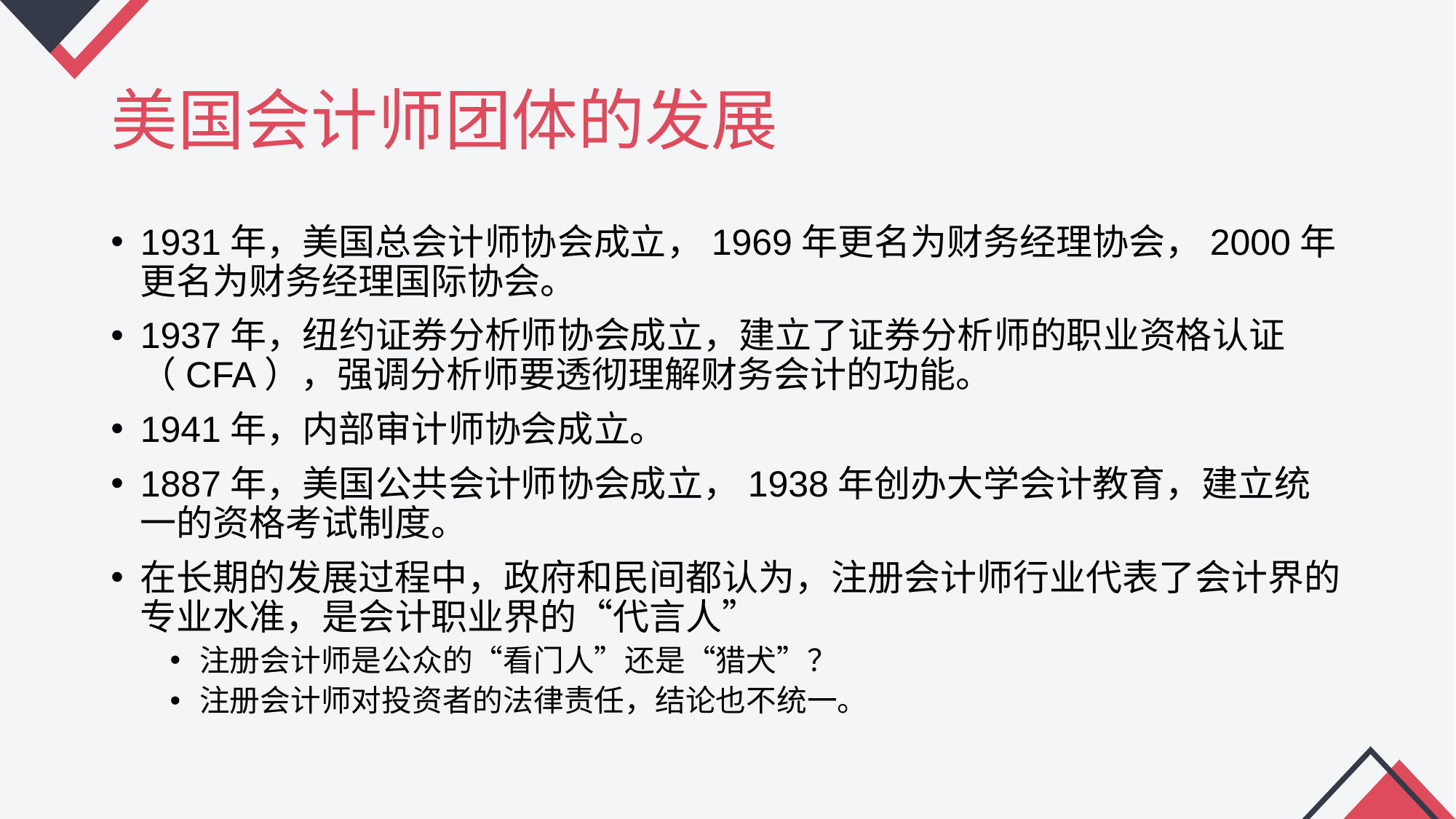

# 美国会计师团体的发展
1931年，美国总会计师协会成立，1969年更名为财务经理协会，2000年更名为财务经理国际协会。
1937年，纽约证券分析师协会成立，建立了证券分析师的职业资格认证（CFA），强调分析师要透彻理解财务会计的功能。
1941年，内部审计师协会成立。
1887年，美国公共会计师协会成立，1938年创办大学会计教育，建立统一的资格考试制度。
在长期的发展过程中，政府和民间都认为，注册会计师行业代表了会计界的专业水准，是会计职业界的“代言人”
注册会计师是公众的“看门人”还是“猎犬”？
注册会计师对投资者的法律责任，结论也不统一。